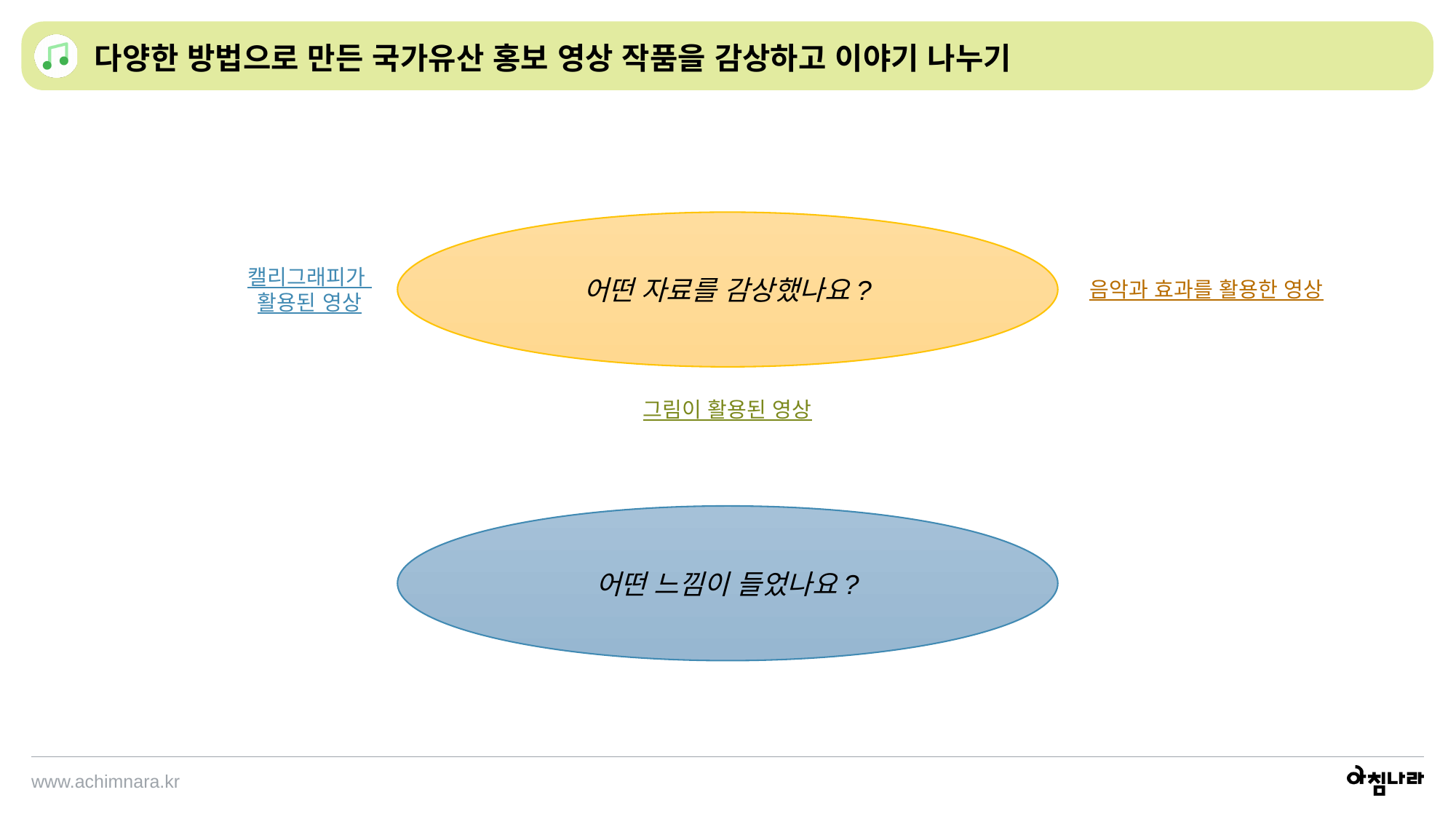

다양한 방법으로 만든 국가유산 홍보 영상 작품을 감상하고 이야기 나누기
어떤 자료를 감상했나요?
캘리그래피가
활용된 영상
음악과 효과를 활용한 영상
그림이 활용된 영상
어떤 느낌이 들었나요?